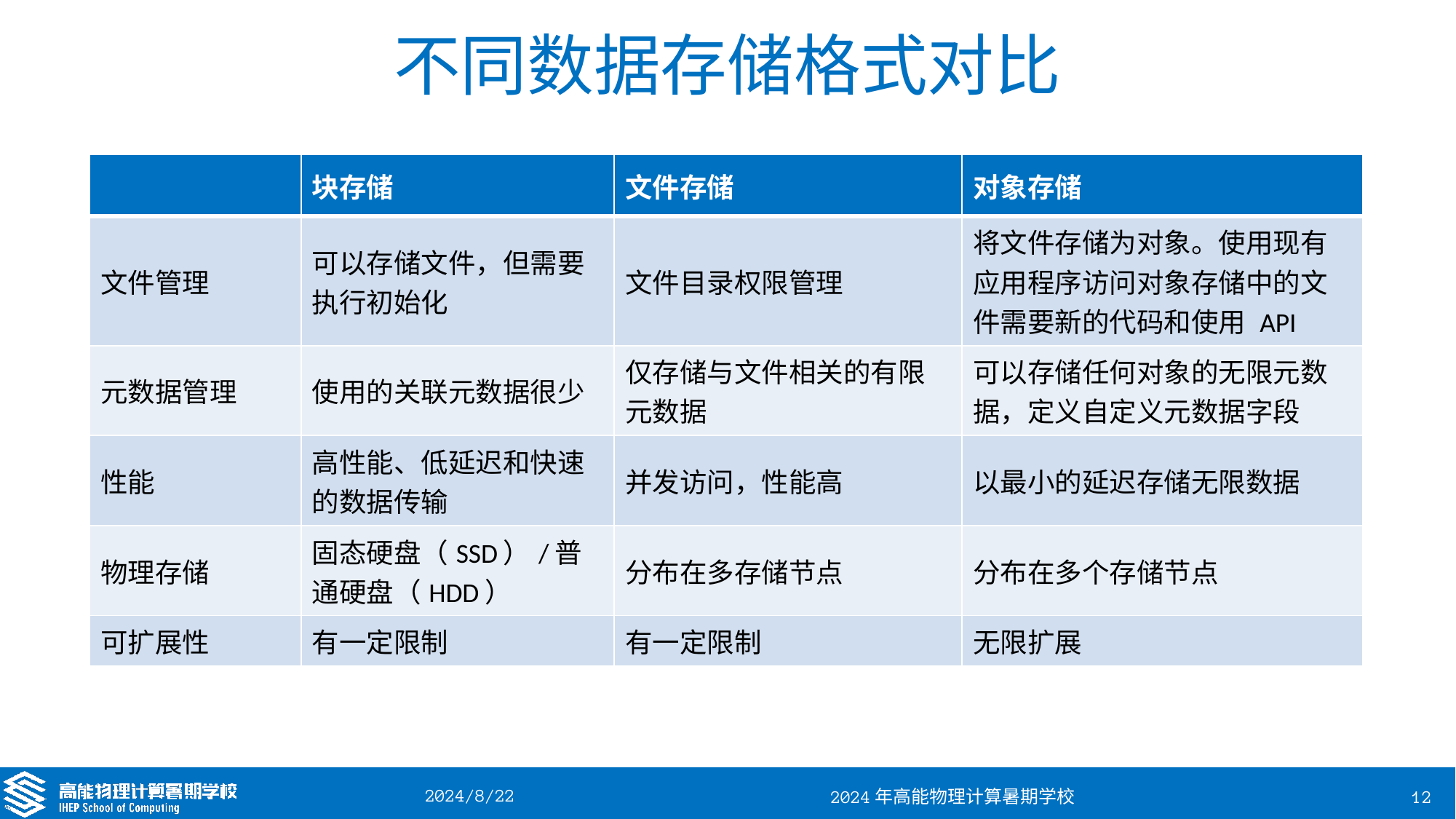

# 不同数据存储格式对比
|  | 块存储 | 文件存储 | 对象存储 |
| --- | --- | --- | --- |
| 文件管理 | 可以存储文件，但需要执行初始化 | 文件目录权限管理 | 将文件存储为对象。使用现有应用程序访问对象存储中的文件需要新的代码和使用 API |
| 元数据管理 | 使用的关联元数据很少 | 仅存储与文件相关的有限元数据 | 可以存储任何对象的无限元数据，定义自定义元数据字段 |
| 性能 | 高性能、低延迟和快速的数据传输 | 并发访问，性能高 | 以最小的延迟存储无限数据 |
| 物理存储 | 固态硬盘（SSD）/普通硬盘（HDD） | 分布在多存储节点 | 分布在多个存储节点 |
| 可扩展性 | 有一定限制 | 有一定限制 | 无限扩展 |
2024/8/22
2024年高能物理计算暑期学校
12